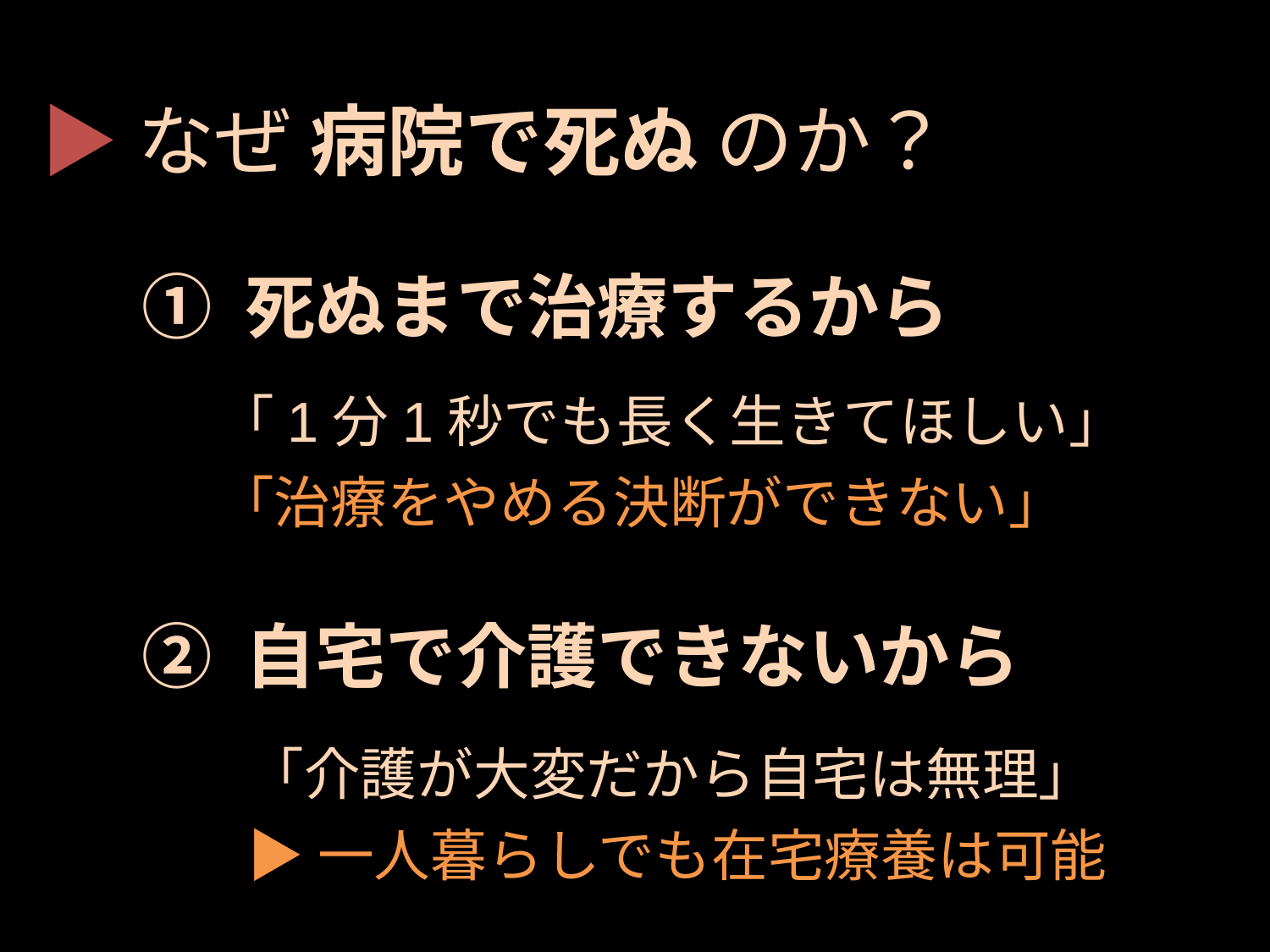

▶なぜ 病院で死ぬ のか？
① 死ぬまで治療するから
「1分1秒でも長く生きてほしい」
「治療をやめる決断ができない」
② 自宅で介護できないから
「介護が大変だから自宅は無理」
▶一人暮らしでも在宅療養は可能